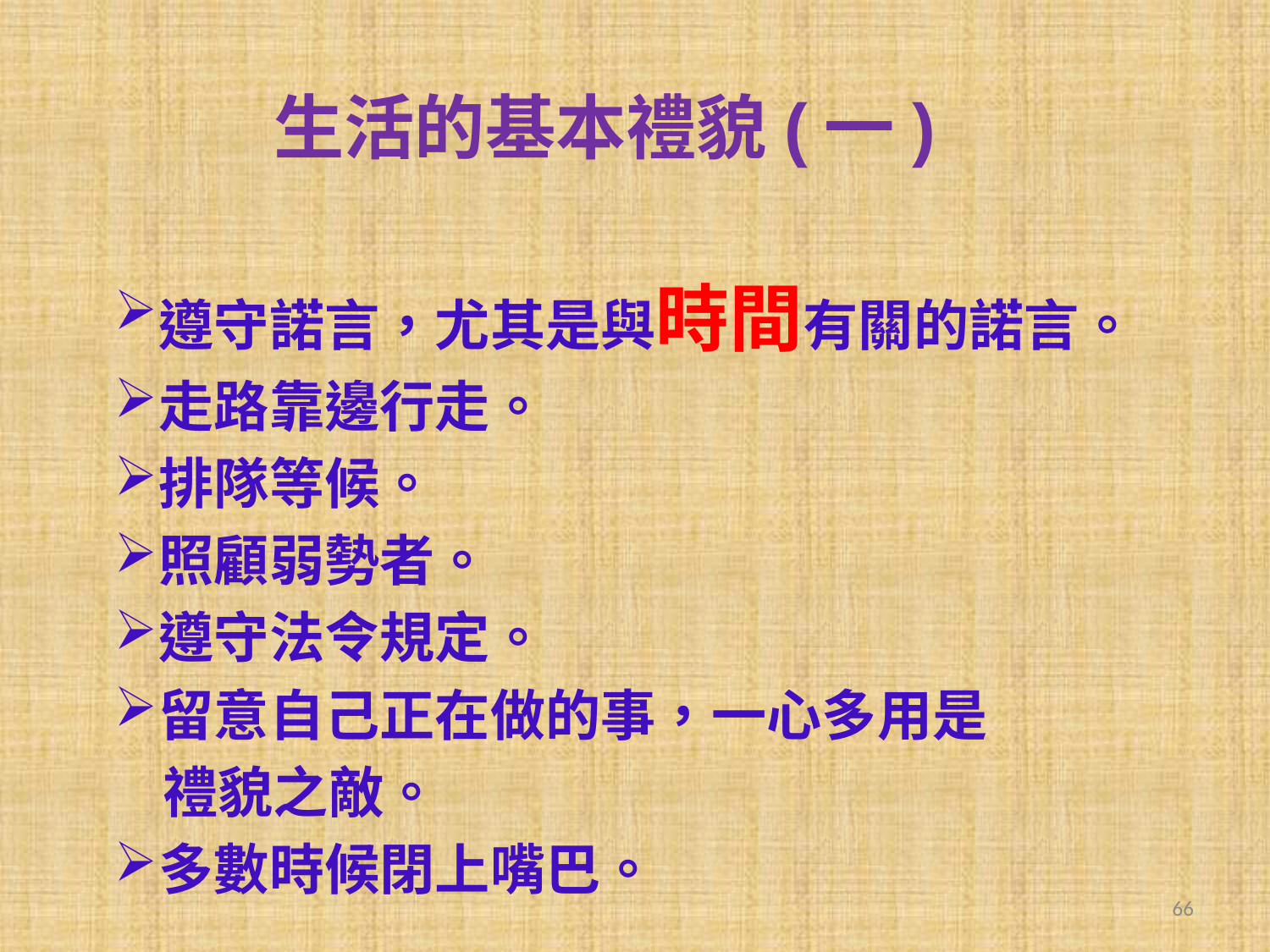

# 生活的基本禮貌(一)
遵守諾言，尤其是與時間有關的諾言。
走路靠邊行走。
排隊等候。
照顧弱勢者。
遵守法令規定。
留意自己正在做的事，一心多用是
   禮貌之敵。
多數時候閉上嘴巴。
66